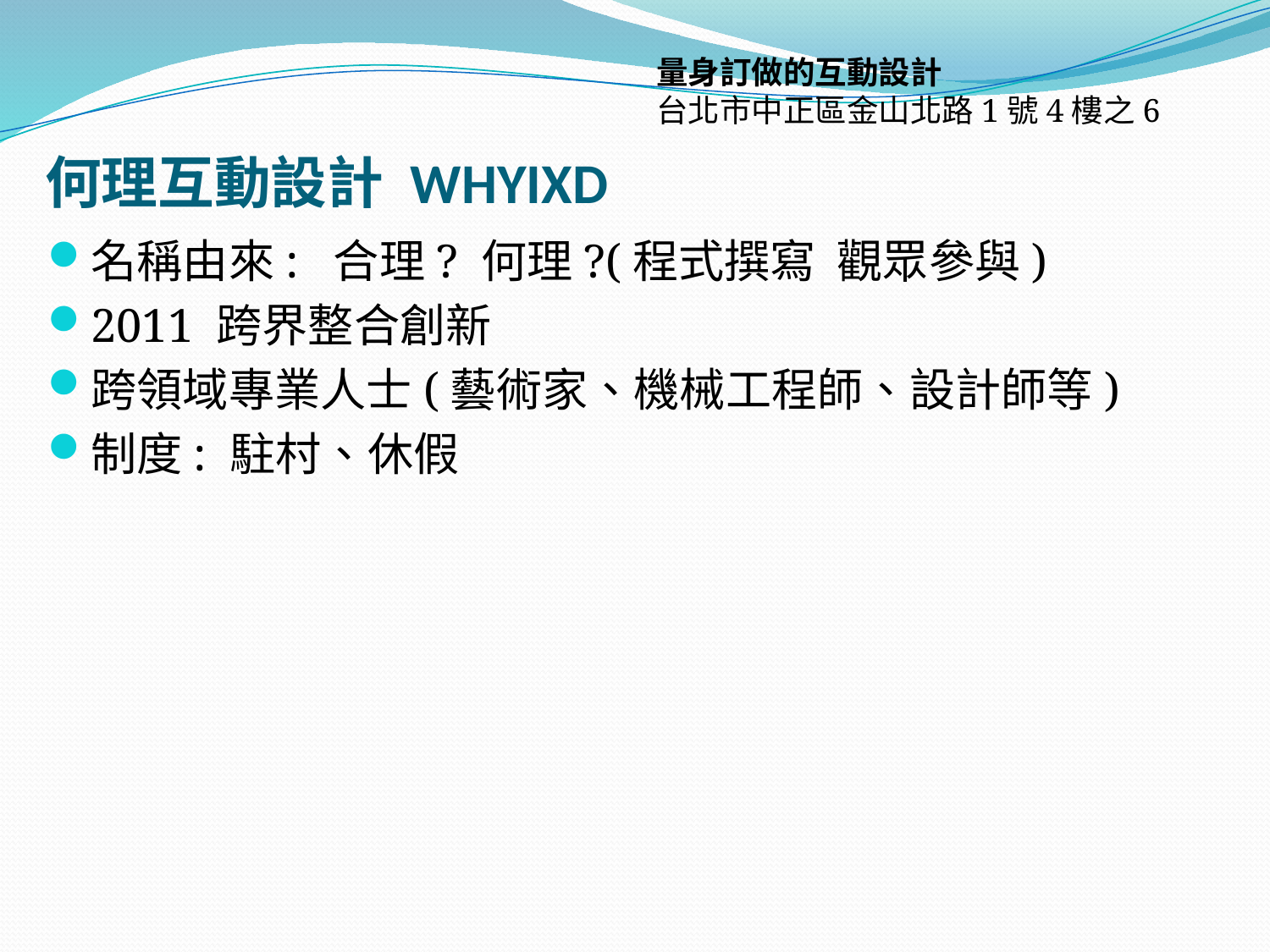

量身訂做的互動設計
台北市中正區金山北路1號4樓之6
# 何理互動設計 WHYIXD
名稱由來:  合理? 何理?(程式撰寫  觀眾參與)
2011 跨界整合創新
跨領域專業人士(藝術家、機械工程師、設計師等)
制度: 駐村、休假